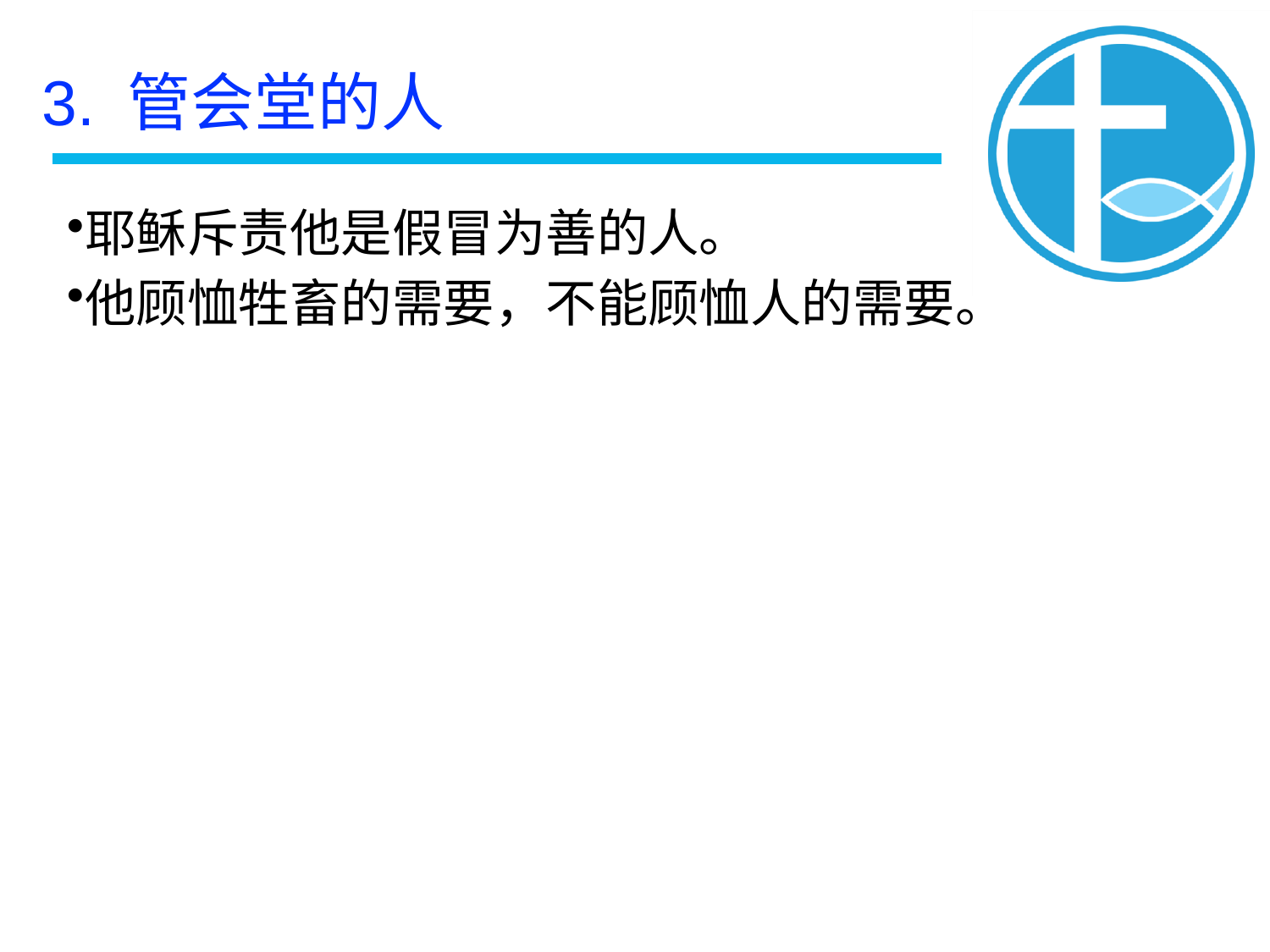

3. 管会堂的人
耶稣斥责他是假冒为善的人。
他顾恤牲畜的需要，不能顾恤人的需要。